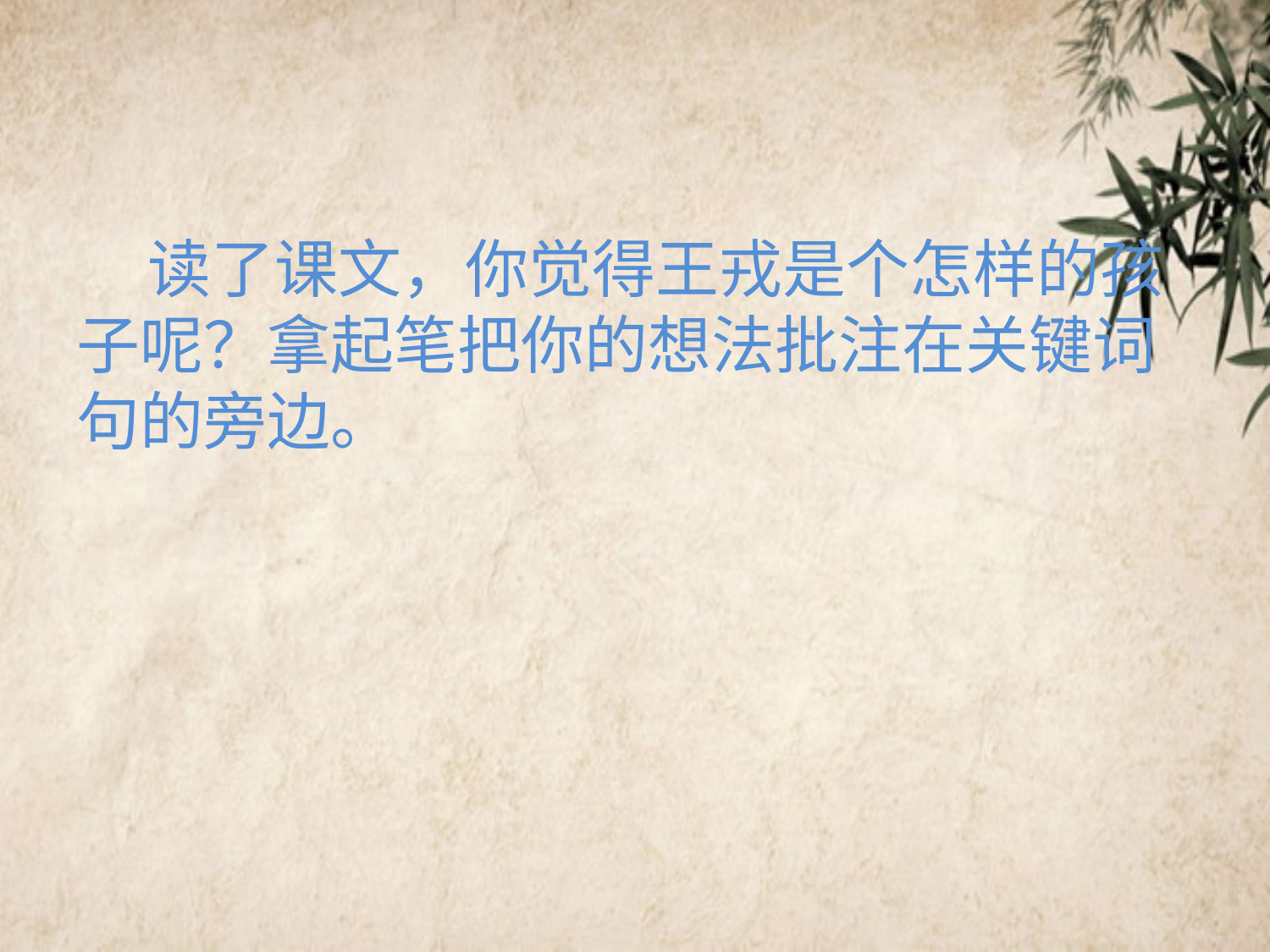

#
    读了课文，你觉得王戎是个怎样的孩子呢？拿起笔把你的想法批注在关键词句的旁边。